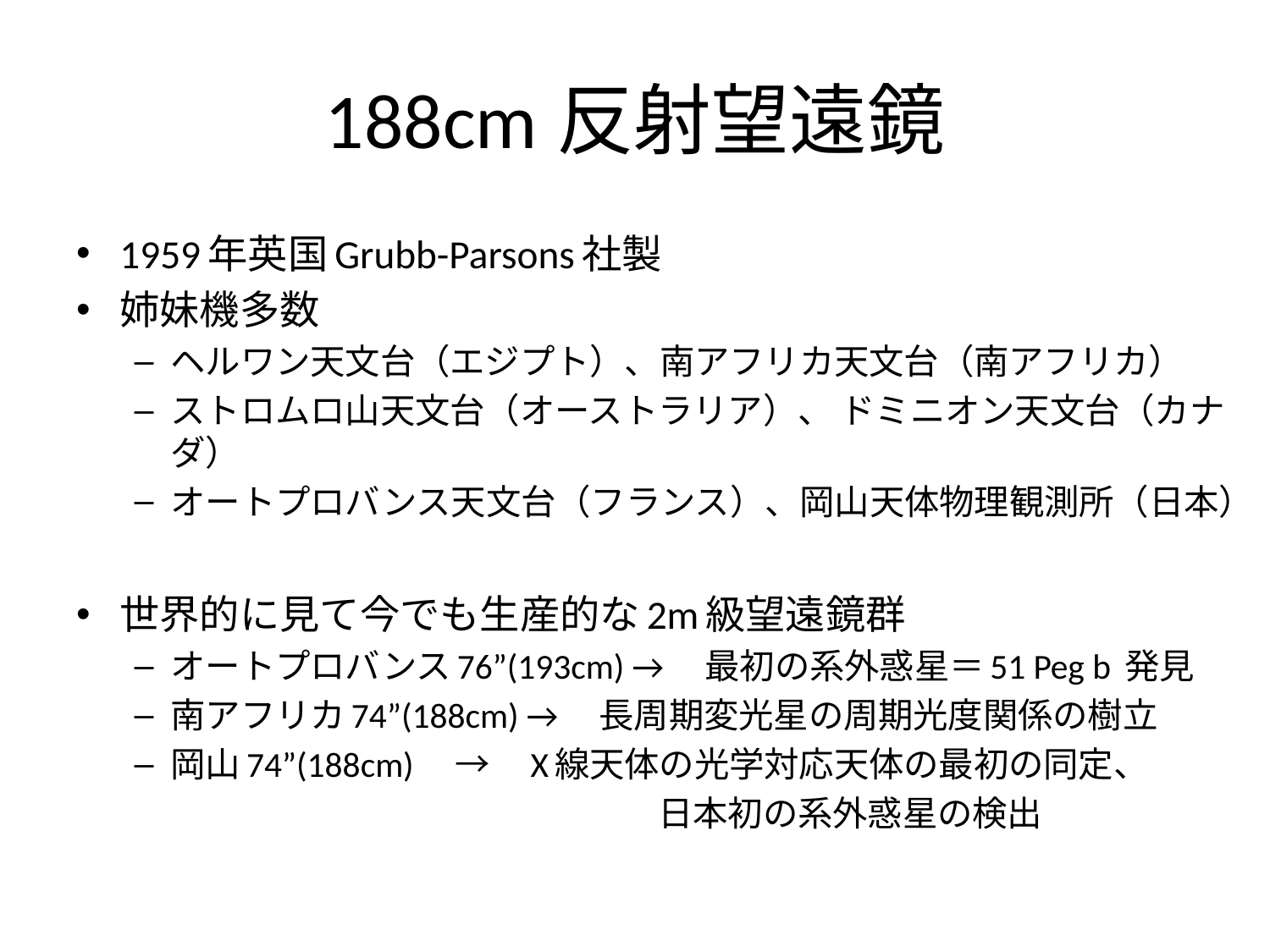

# 188cm反射望遠鏡
1959年英国Grubb-Parsons社製
姉妹機多数
ヘルワン天文台（エジプト）、南アフリカ天文台（南アフリカ）
ストロムロ山天文台（オーストラリア）、 ドミニオン天文台（カナダ）
オートプロバンス天文台（フランス）、岡山天体物理観測所（日本）

世界的に見て今でも生産的な2m級望遠鏡群
オートプロバンス76”(193cm) →　最初の系外惑星＝51 Peg b 発見
南アフリカ74”(188cm) →　長周期変光星の周期光度関係の樹立
岡山74”(188cm)　→　X線天体の光学対応天体の最初の同定、
　　　　　　　　　　　　　　　日本初の系外惑星の検出